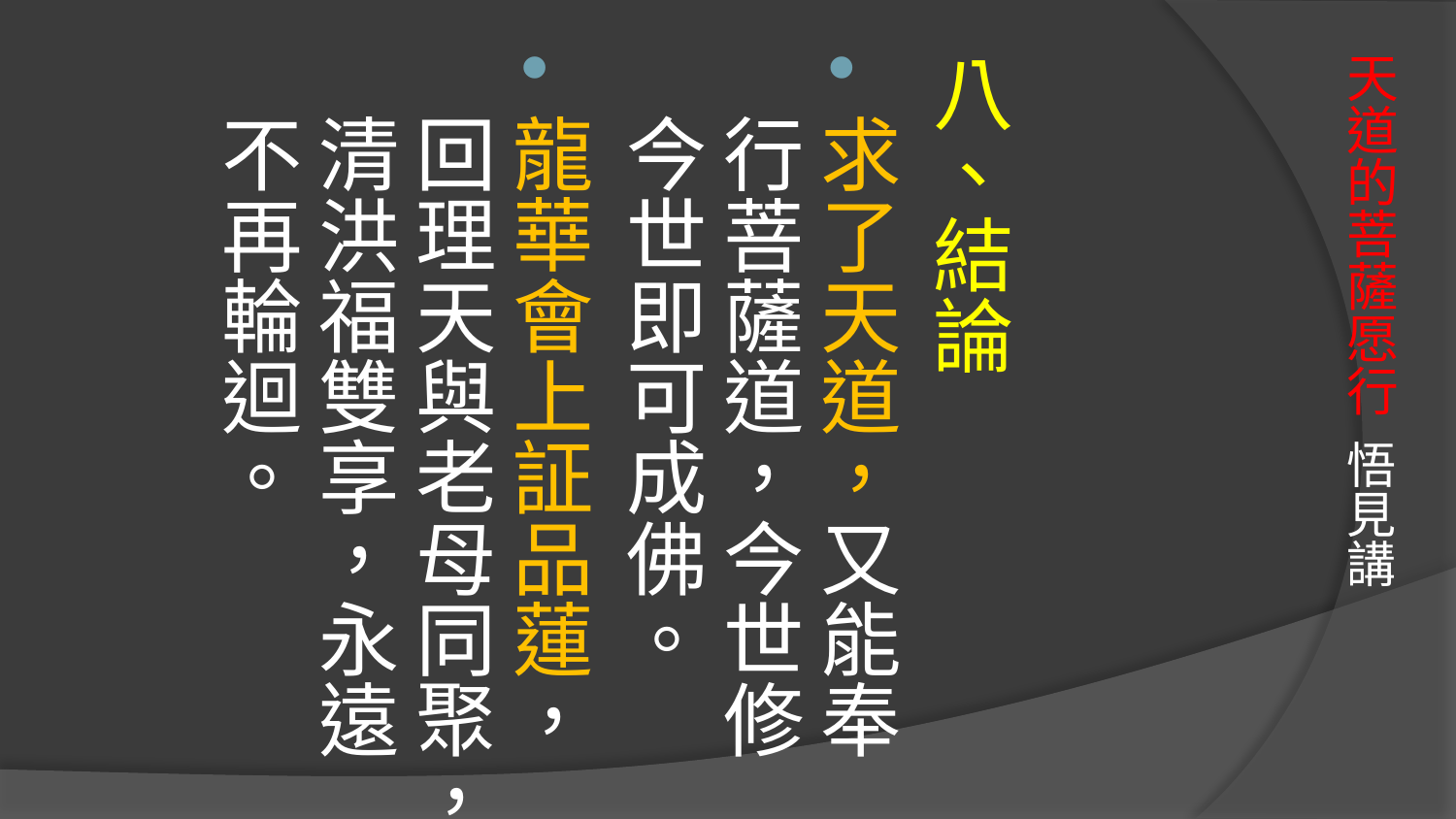

八、結論
求了天道，又能奉行菩薩道，今世修今世即可成佛。
龍華會上証品蓮，回理天與老母同聚，清洪福雙享，永遠不再輪迴。

# 天道的菩薩愿行  悟見講